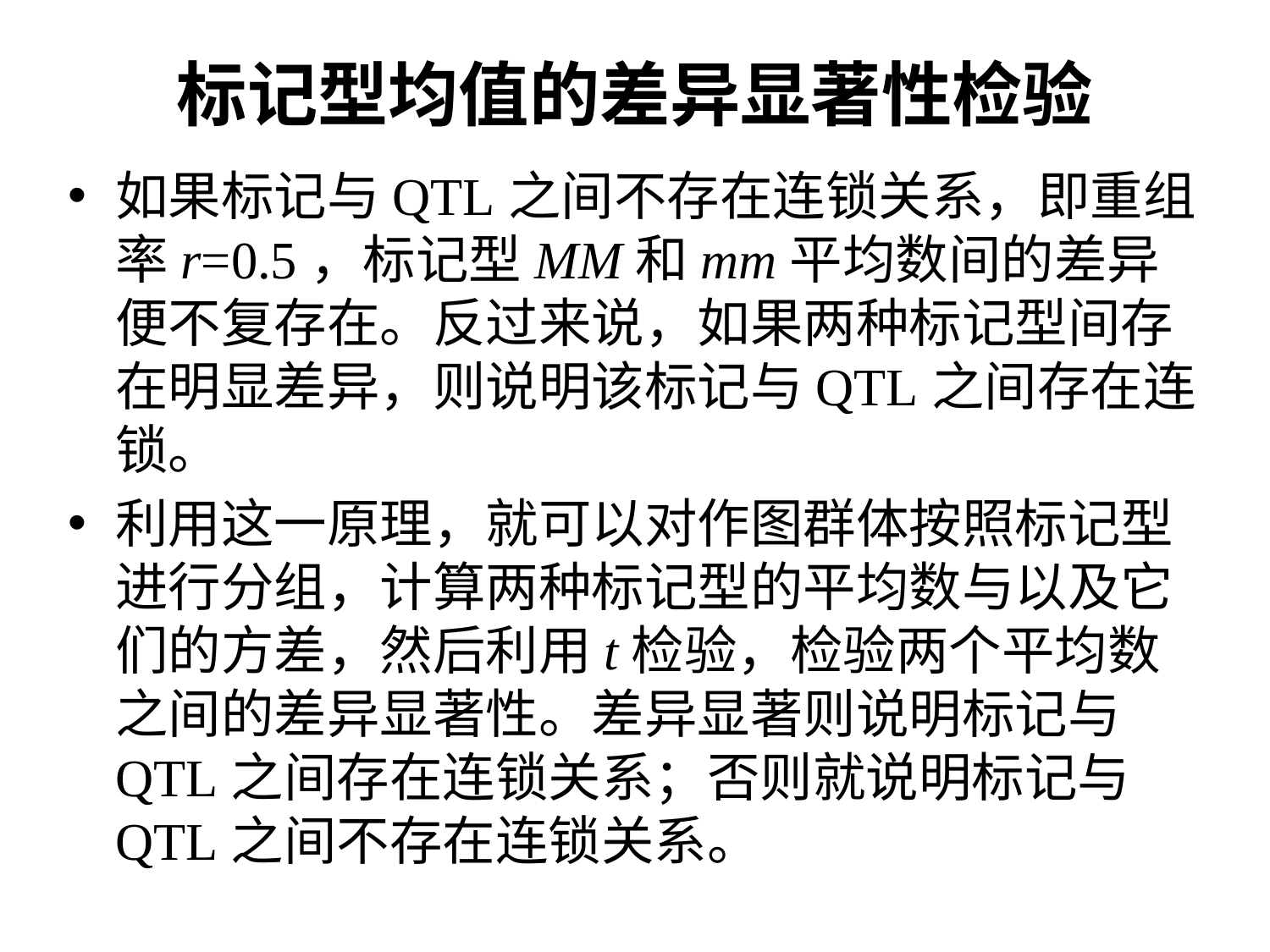

# 标记型均值的差异显著性检验
如果标记与QTL之间不存在连锁关系，即重组率r=0.5，标记型MM和mm平均数间的差异便不复存在。反过来说，如果两种标记型间存在明显差异，则说明该标记与QTL之间存在连锁。
利用这一原理，就可以对作图群体按照标记型进行分组，计算两种标记型的平均数与以及它们的方差，然后利用t检验，检验两个平均数之间的差异显著性。差异显著则说明标记与QTL之间存在连锁关系；否则就说明标记与QTL之间不存在连锁关系。